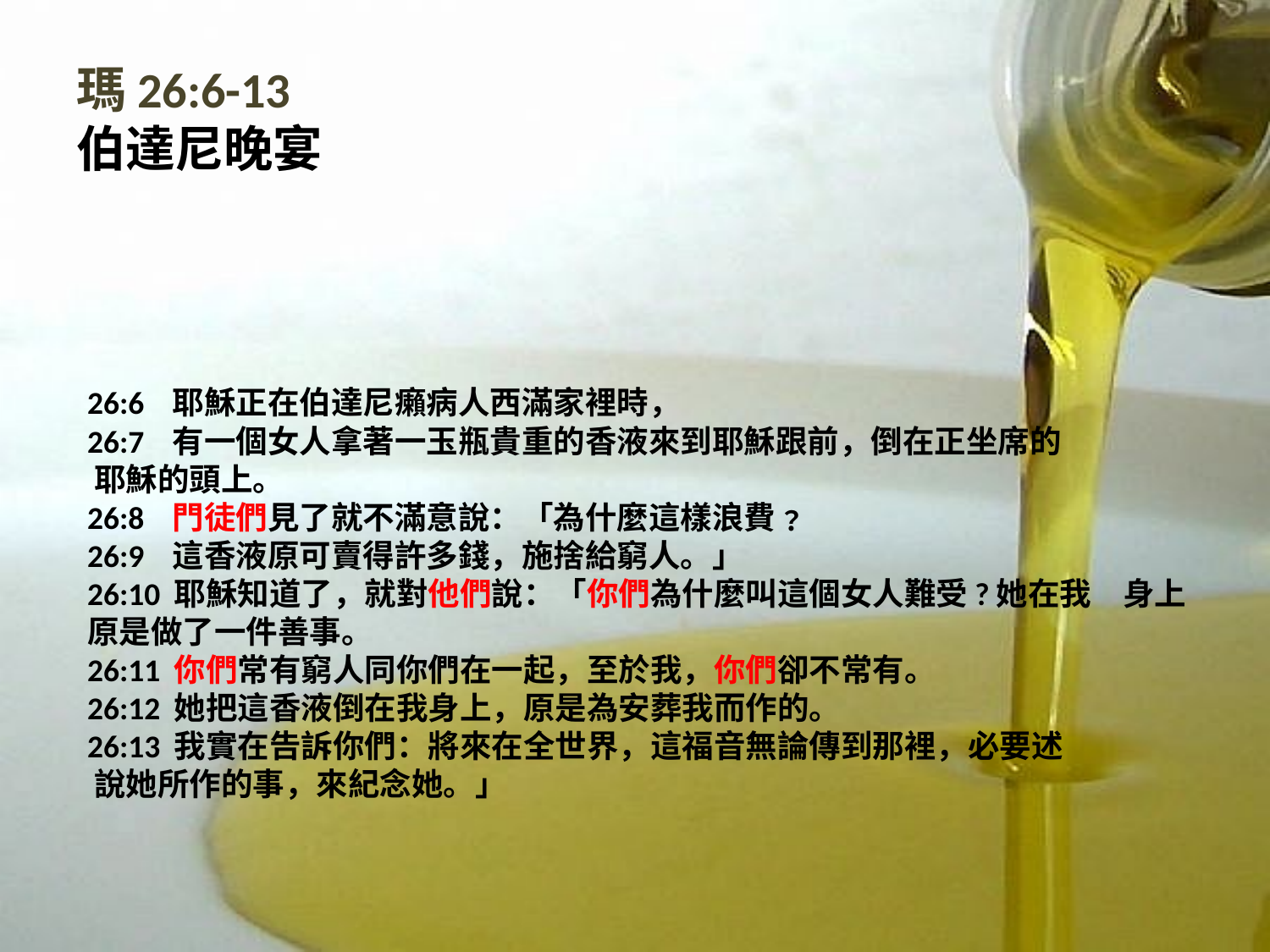

# 瑪26:6-13 伯達尼晚宴
26:6   耶穌正在伯達尼癩病人西滿家裡時，
26:7   有一個女人拿著一玉瓶貴重的香液來到耶穌跟前，倒在正坐席的	 	 耶穌的頭上。
26:8   門徒們見了就不滿意說：「為什麼這樣浪費﹖
26:9   這香液原可賣得許多錢，施捨給窮人。」
26:10 耶穌知道了，就對他們說：「你們為什麼叫這個女人難受?她在我	 身上原是做了一件善事。
26:11 你們常有窮人同你們在一起，至於我，你們卻不常有。
26:12 她把這香液倒在我身上，原是為安葬我而作的。
26:13 我實在告訴你們：將來在全世界，這福音無論傳到那裡，必要述	 	 說她所作的事，來紀念她。」